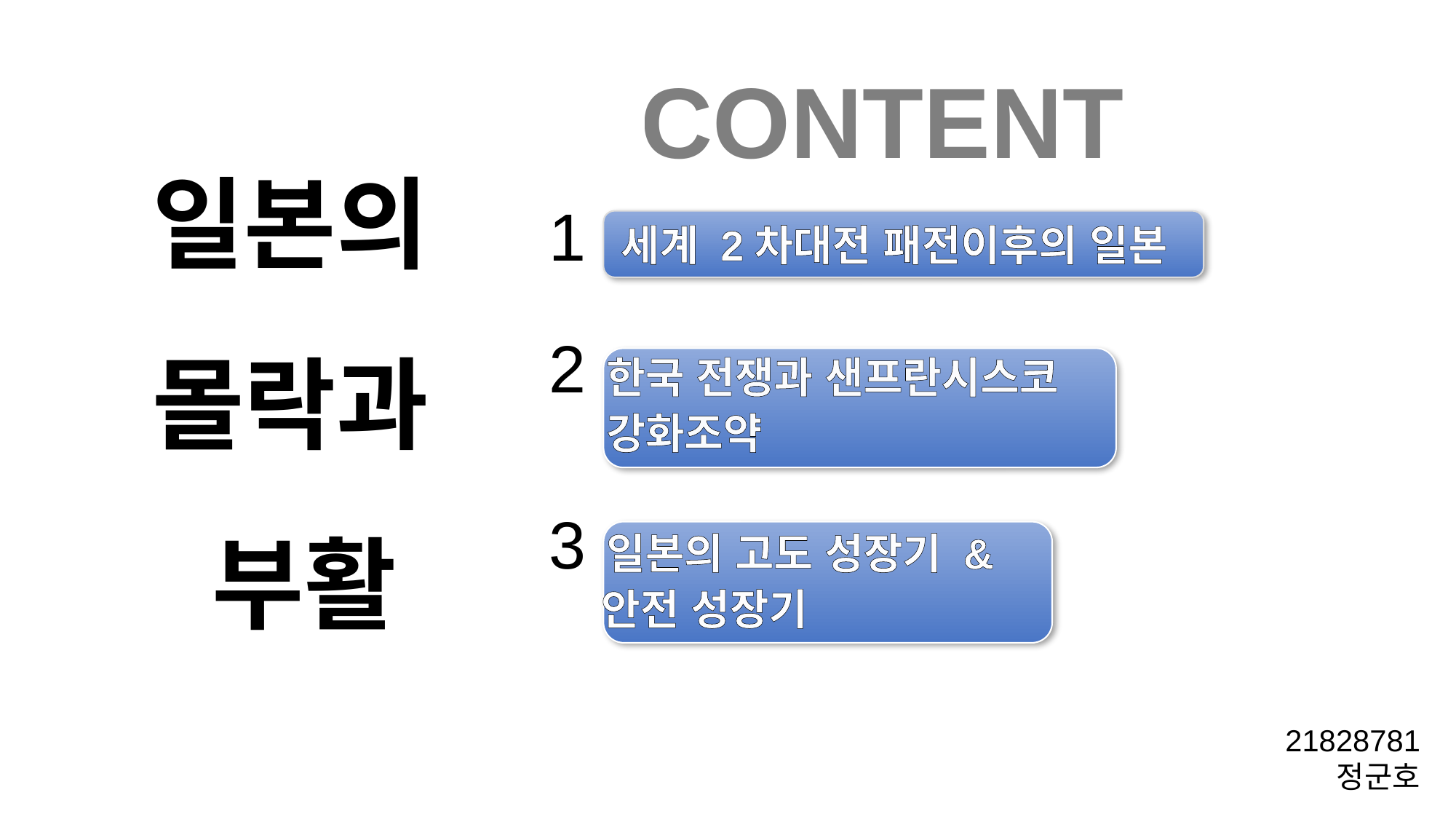

# 일본의 몰락과 부활
CONTENT
1 세계 2차대전 패전이후의 일본

2     한국 전쟁과 샌프란시스코
    강화조약

3     일본의 고도 성장기 &
       안전 성장기

21828781
정군호